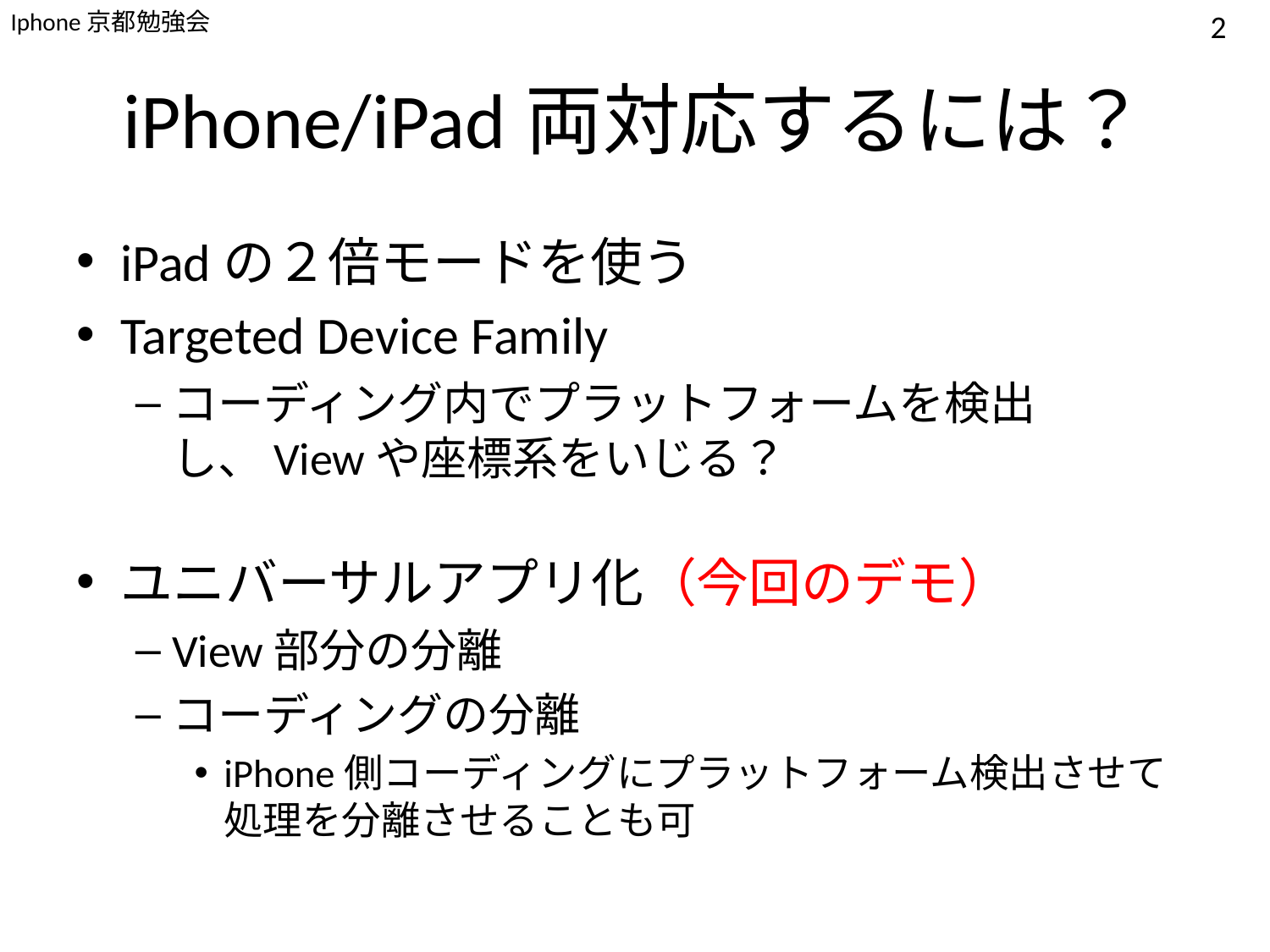

2
# iPhone/iPad両対応するには？
iPadの２倍モードを使う
Targeted Device Family
コーディング内でプラットフォームを検出し、Viewや座標系をいじる？
ユニバーサルアプリ化（今回のデモ）
View部分の分離
コーディングの分離
iPhone側コーディングにプラットフォーム検出させて処理を分離させることも可